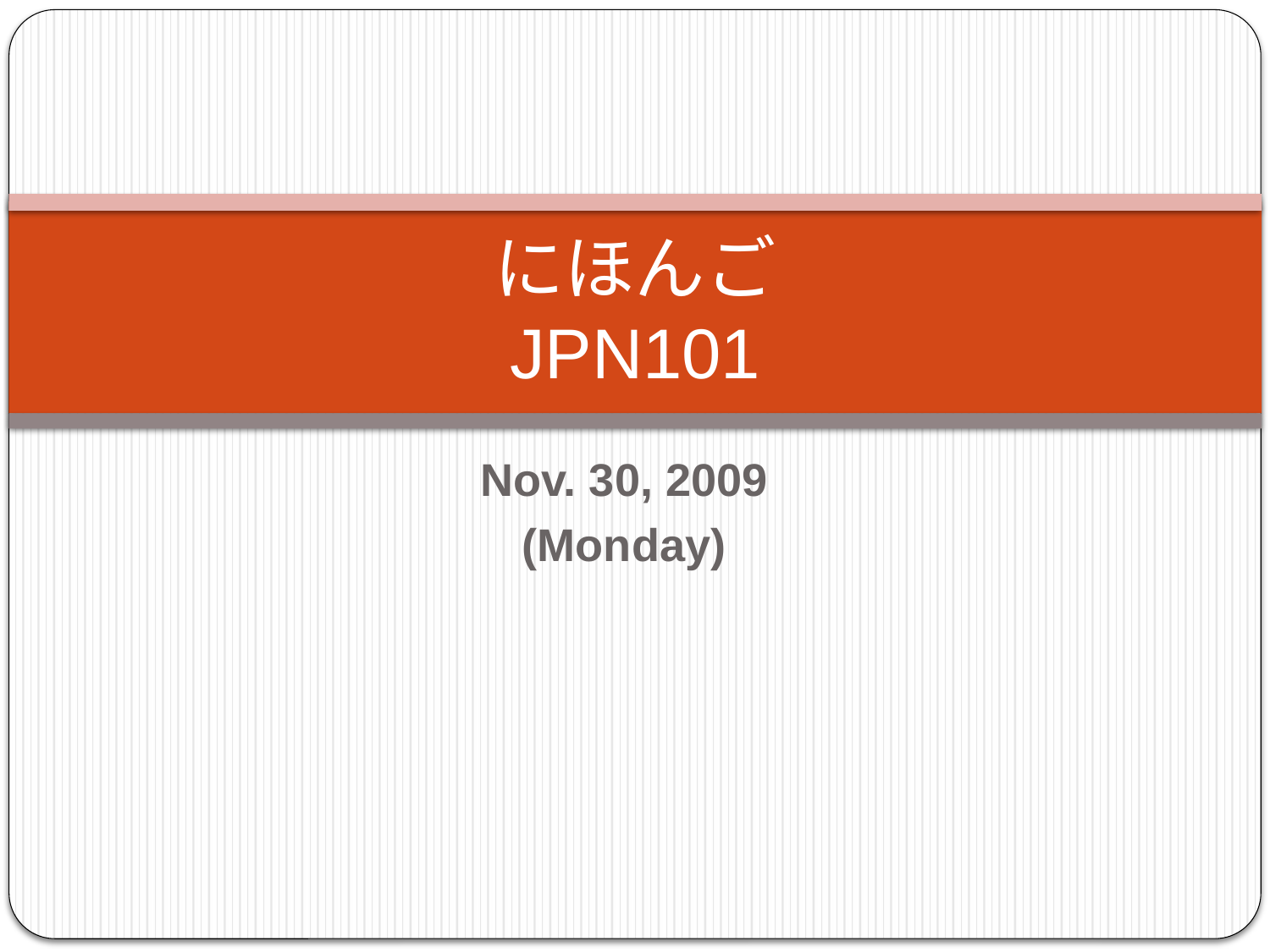

# にほんご JPN101
Nov. 30, 2009
(Monday)